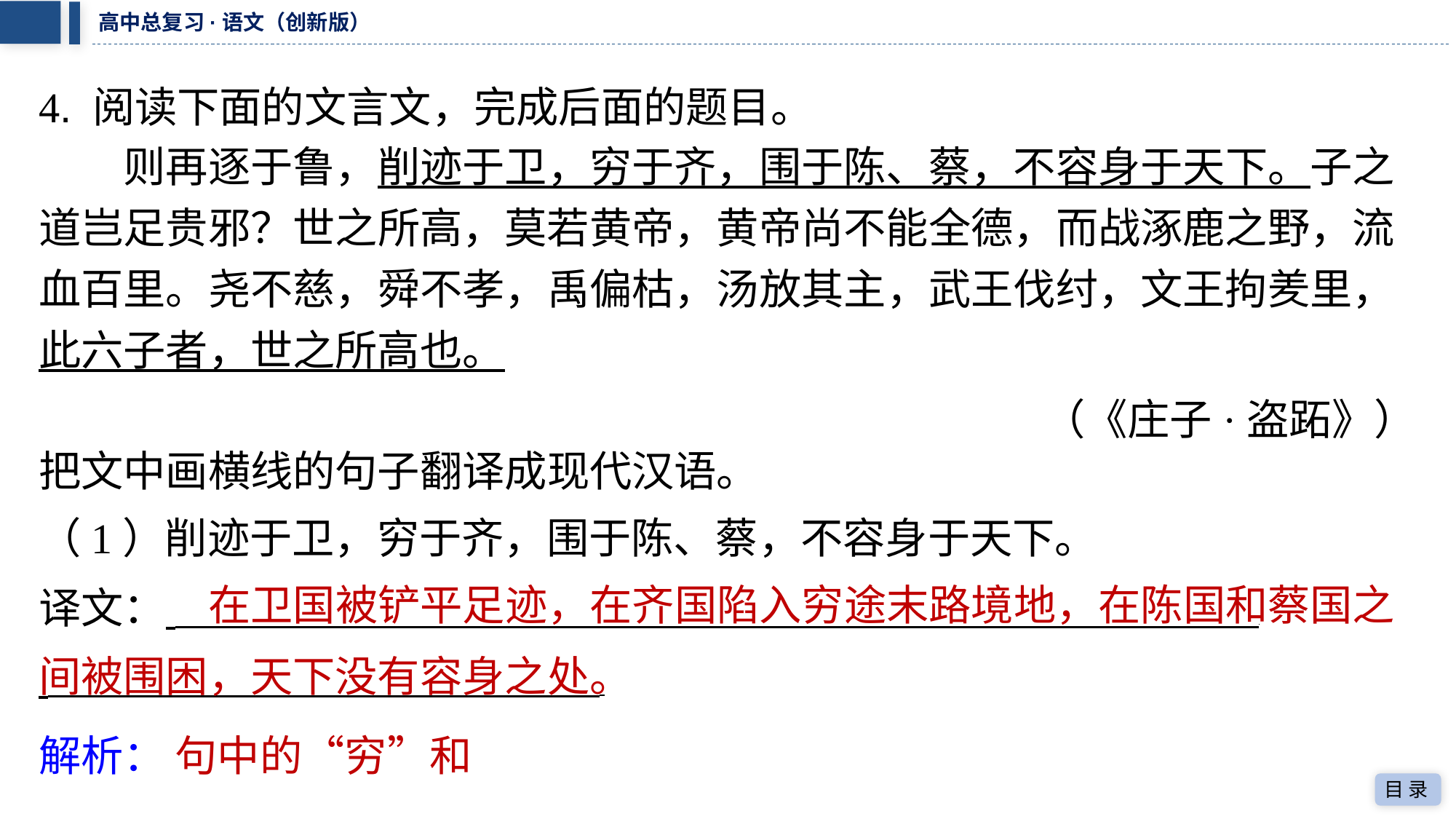

4. 阅读下面的文言文，完成后面的题目。
　　则再逐于鲁，削迹于卫，穷于齐，围于陈、蔡，不容身于天下。子之
道岂足贵邪？世之所高，莫若黄帝，黄帝尚不能全德，而战涿鹿之野，流
血百里。尧不慈，舜不孝，禹偏枯，汤放其主，武王伐纣，文王拘羑里，
此六子者，世之所高也。
（《庄子·盗跖》）
把文中画横线的句子翻译成现代汉语。
（1）削迹于卫，穷于齐，围于陈、蔡，不容身于天下。
在卫国被铲平足迹，在齐国陷入穷途末路境地，在陈国和蔡国之
译文：                                                                                                                                                                   ⁠
                                                                                    ⁠
间被围困，天下没有容身之处。
解析： 句中的“穷”和